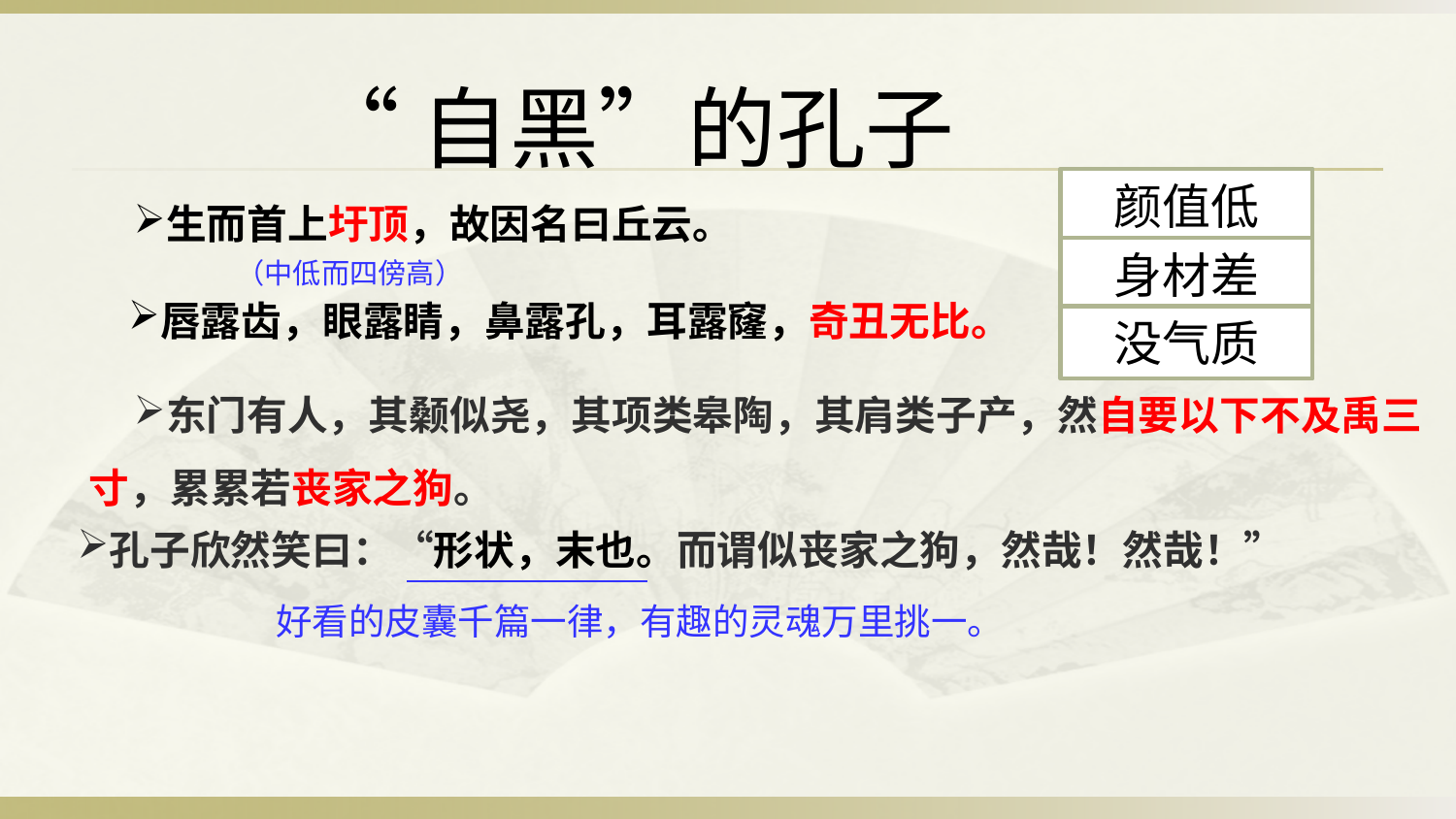

“自黑”的孔子
颜值低
生而首上圩顶，故因名曰丘云。

身材差
（中低而四傍高）
唇露齿，眼露睛，鼻露孔，耳露窿，奇丑无比。
没气质
东门有人，其颡似尧，其项类皋陶，其肩类子产，然自要以下不及禹三寸，累累若丧家之狗。
孔子欣然笑曰：“形状，末也。而谓似丧家之狗，然哉！然哉！”
好看的皮囊千篇一律，有趣的灵魂万里挑一。